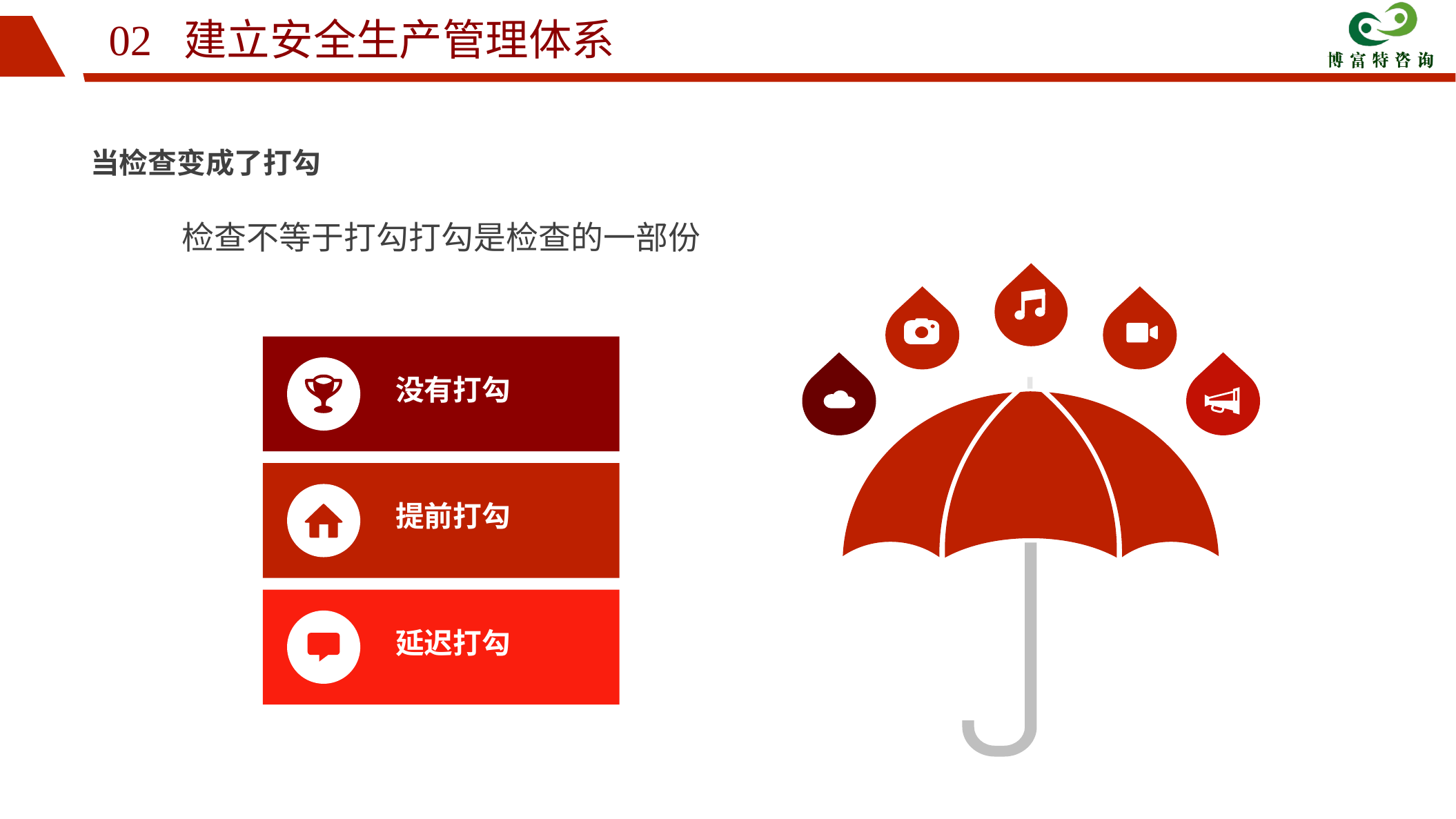

02  建立安全生产管理体系

当检查变成了打勾
检查不等于打勾打勾是检查的一部份

没有打勾

提前打勾

延迟打勾